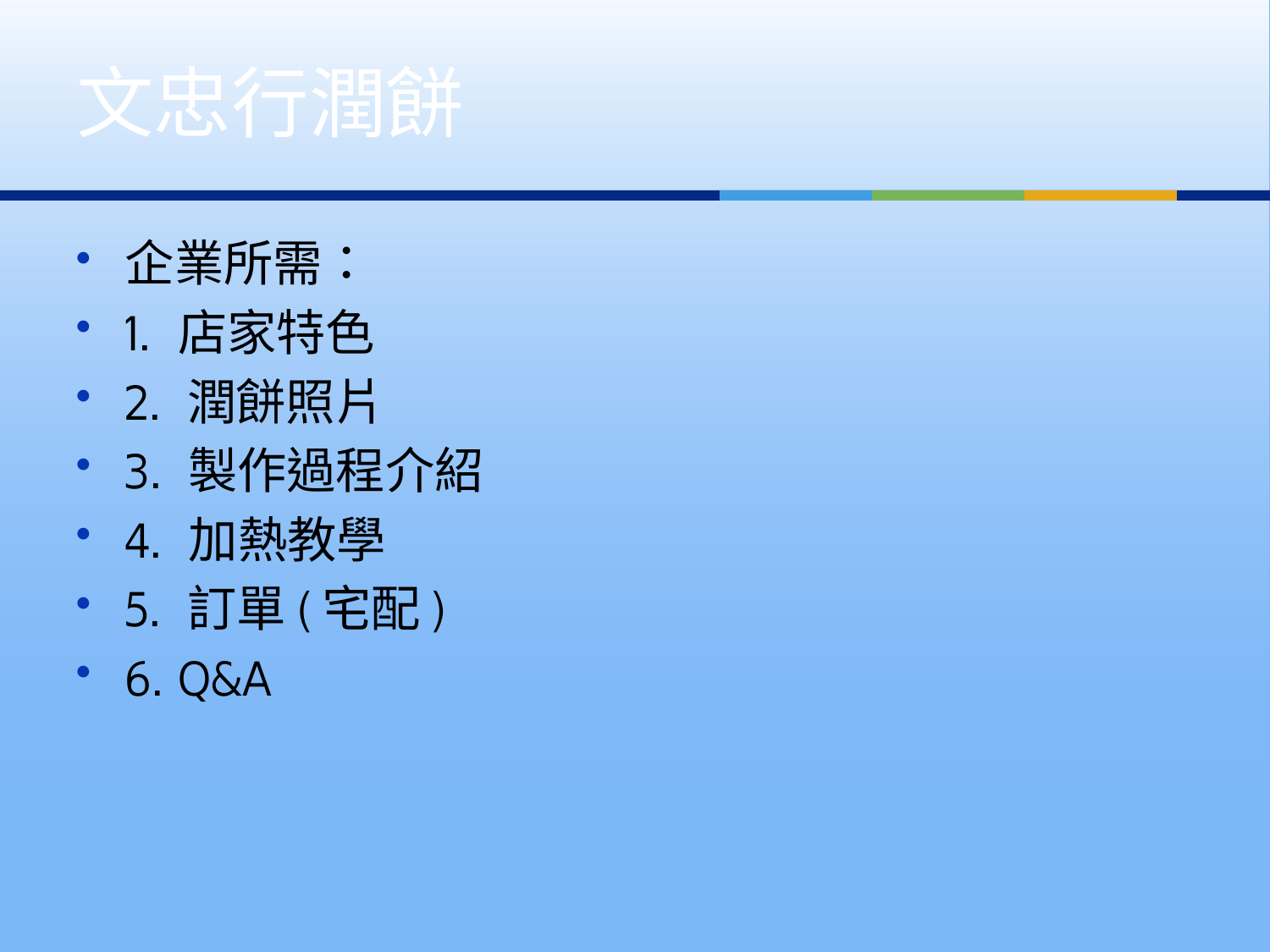

# 文忠行潤餅
企業所需：
1. 店家特色
2. 潤餅照片
3. 製作過程介紹
4. 加熱教學
5. 訂單(宅配)
6. Q&A